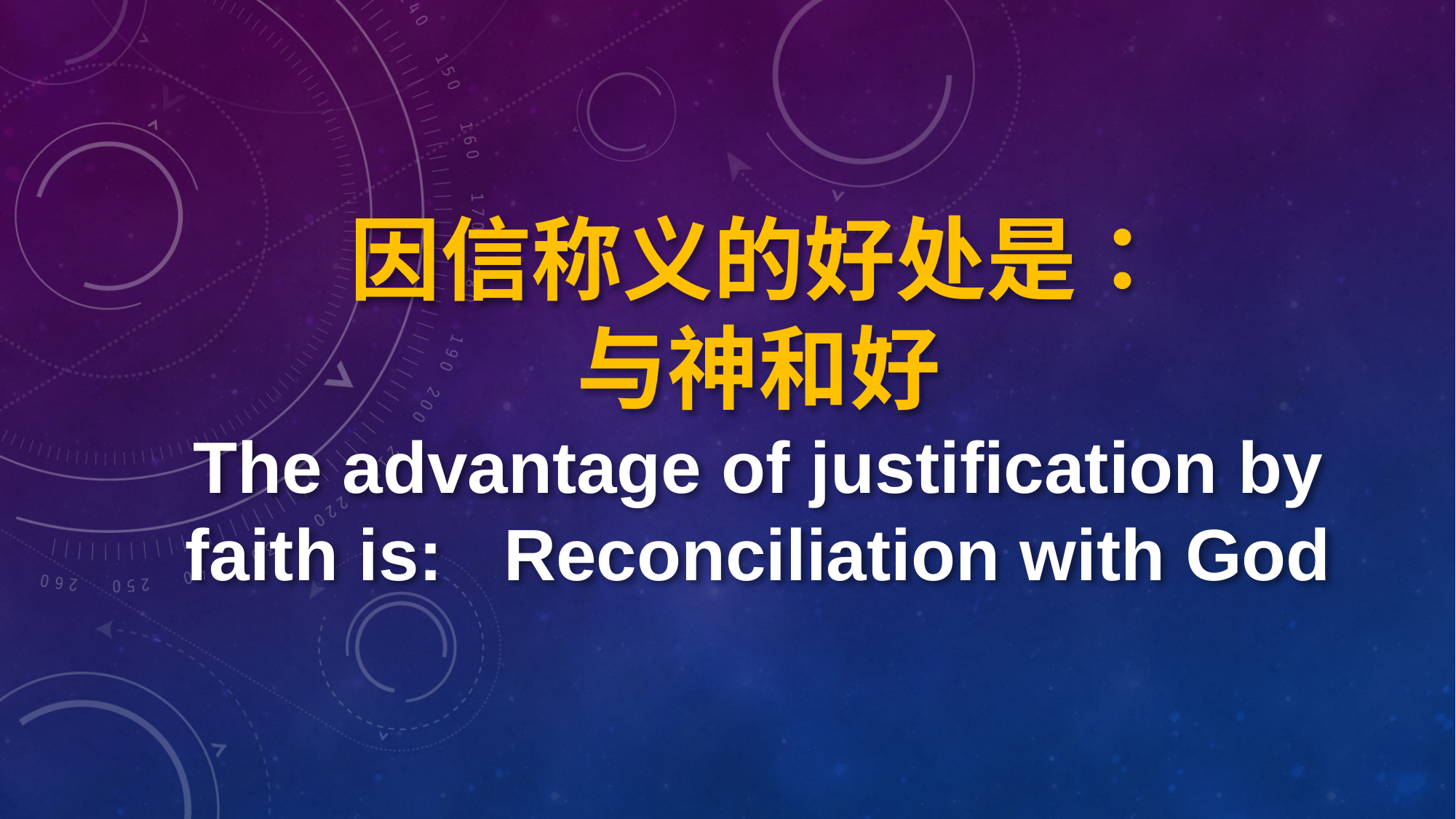

因信称义的好处是：
与神和好
The advantage of justification by faith is:   Reconciliation with God